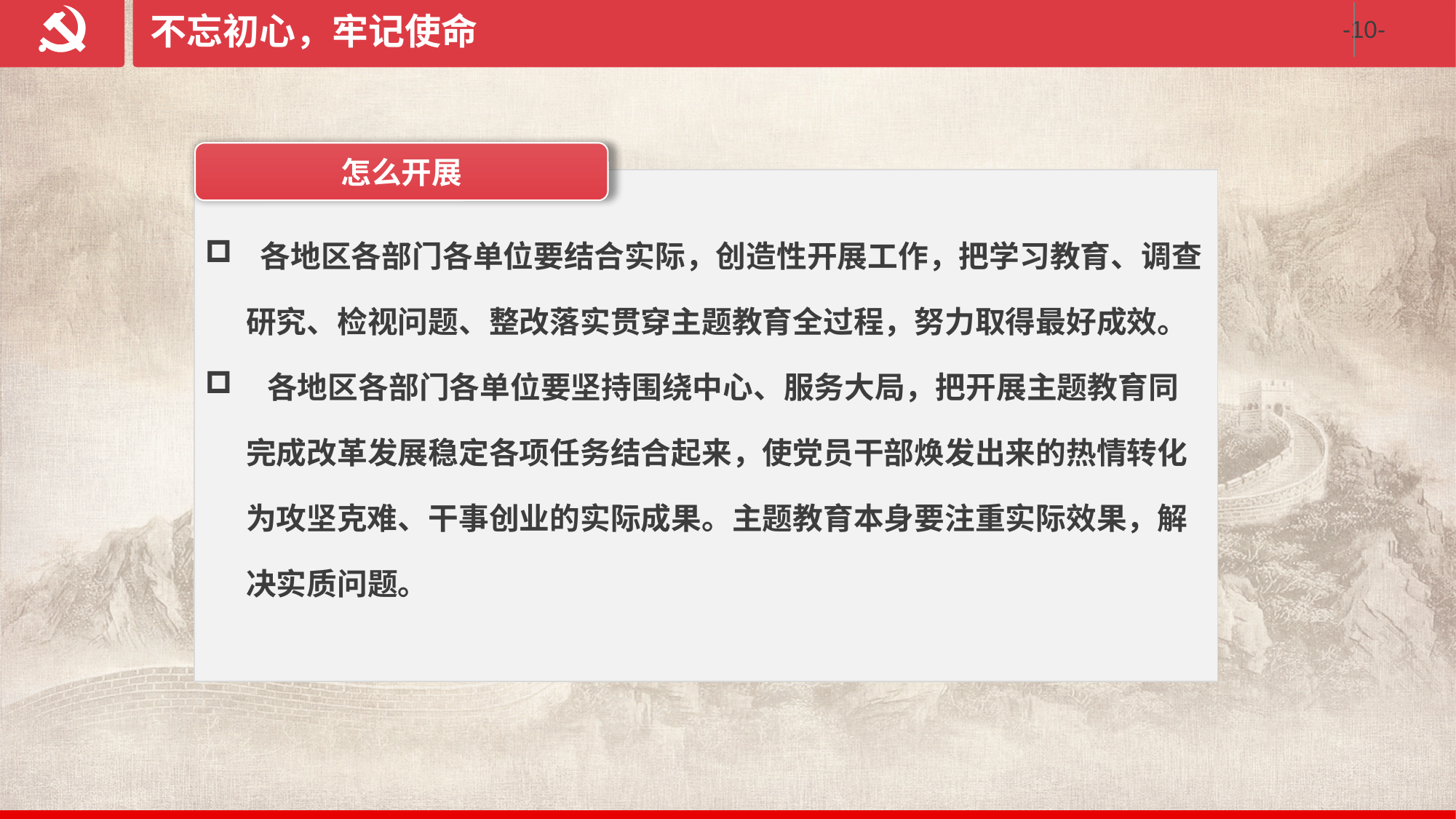

不忘初心，牢记使命
怎么开展

 各地区各部门各单位要结合实际，创造性开展工作，把学习教育、调查研究、检视问题、整改落实贯穿主题教育全过程，努力取得最好成效。
  各地区各部门各单位要坚持围绕中心、服务大局，把开展主题教育同完成改革发展稳定各项任务结合起来，使党员干部焕发出来的热情转化为攻坚克难、干事创业的实际成果。主题教育本身要注重实际效果，解决实质问题。